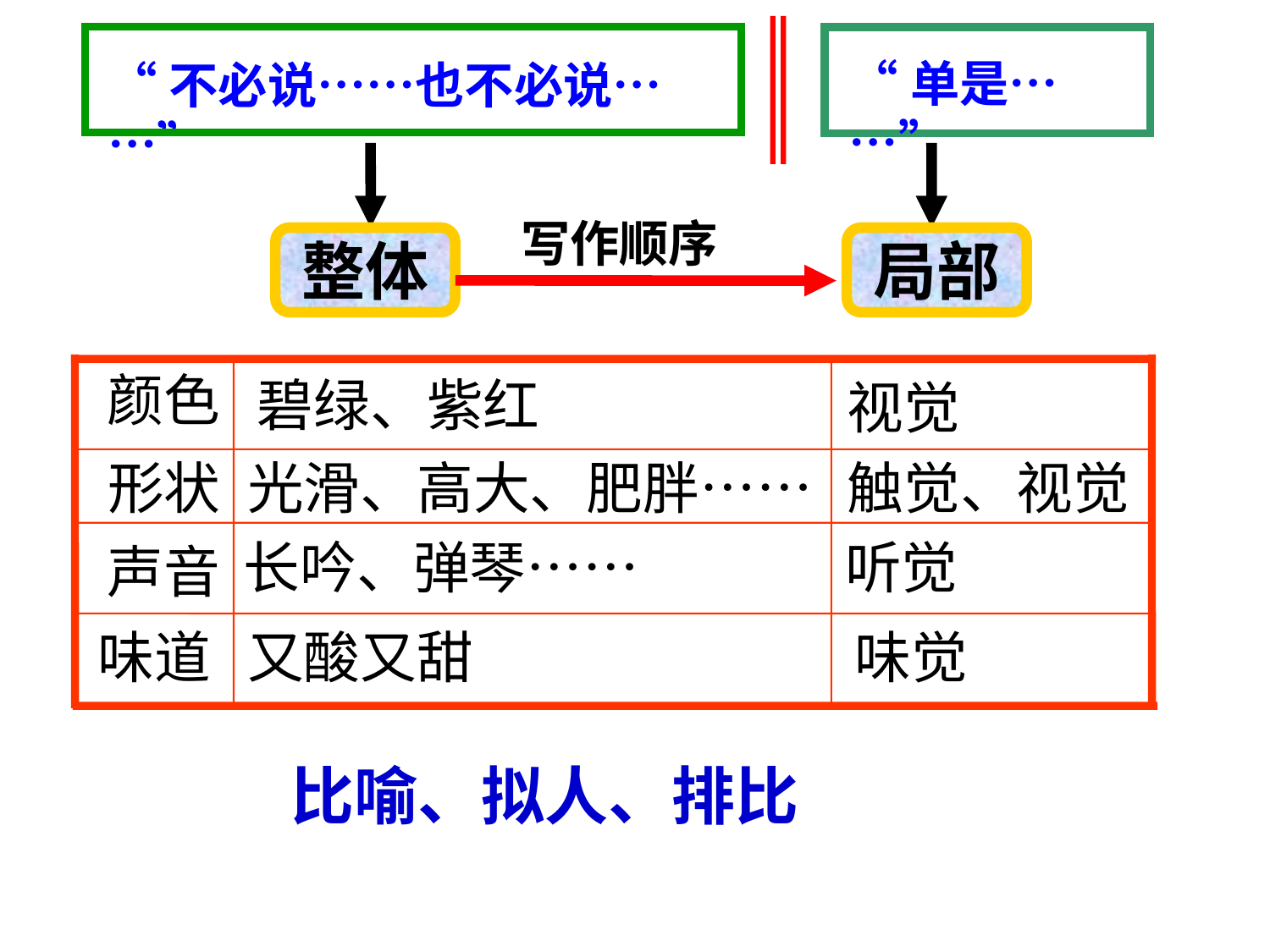

“不必说……也不必说……”

“单是……”

写作顺序
整体
局部

颜色
形状
声音
味道
碧绿、紫红
视觉
光滑、高大、肥胖……
触觉、视觉
长吟、弹琴……
听觉
又酸又甜
味觉
比喻、拟人、排比